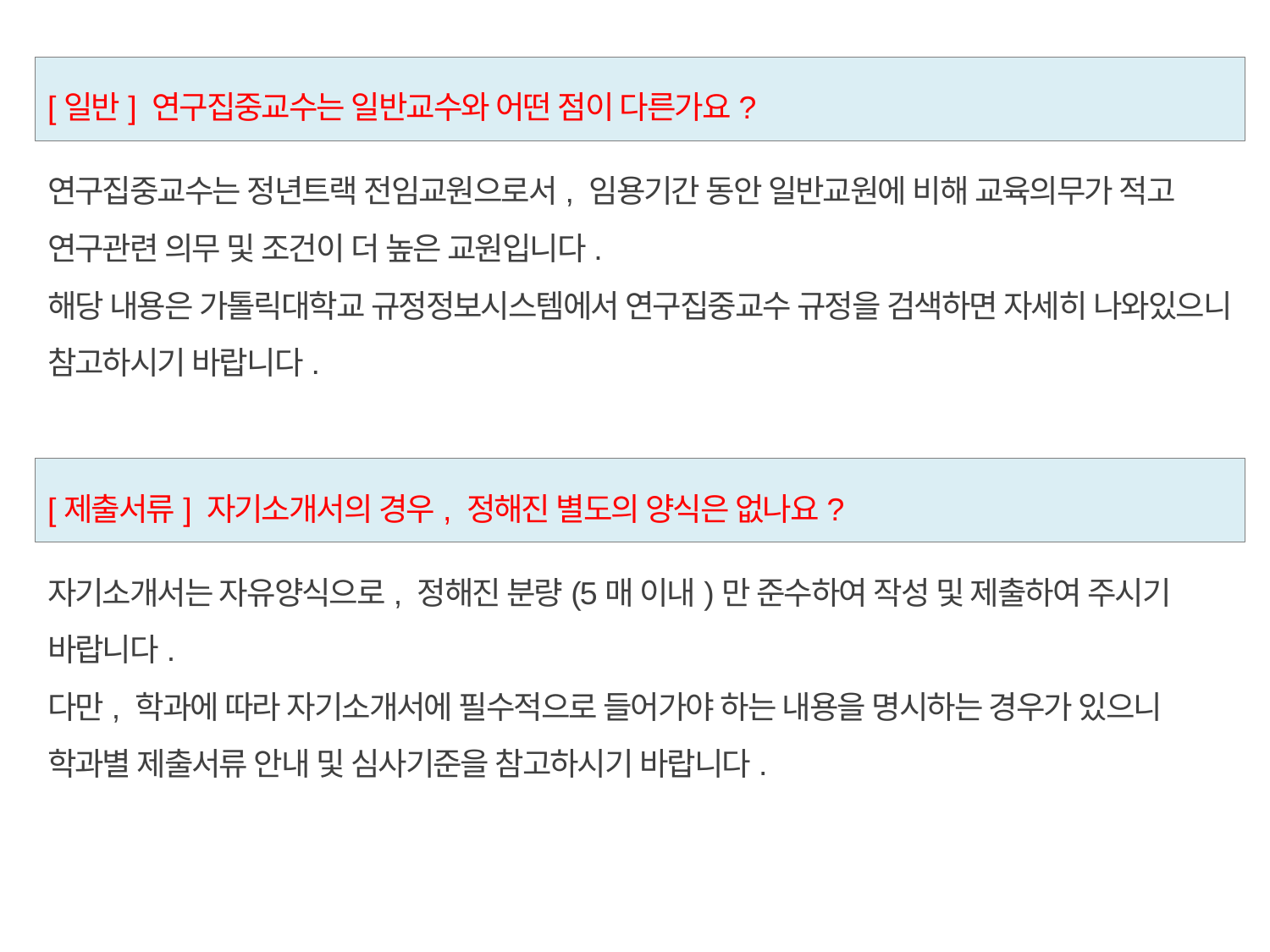

[일반] 연구집중교수는 일반교수와 어떤 점이 다른가요?
연구집중교수는 정년트랙 전임교원으로서, 임용기간 동안 일반교원에 비해 교육의무가 적고 연구관련 의무 및 조건이 더 높은 교원입니다.
해당 내용은 가톨릭대학교 규정정보시스템에서 연구집중교수 규정을 검색하면 자세히 나와있으니 참고하시기 바랍니다.

[제출서류] 자기소개서의 경우, 정해진 별도의 양식은 없나요?
자기소개서는 자유양식으로, 정해진 분량(5매 이내)만 준수하여 작성 및 제출하여 주시기 바랍니다.
다만, 학과에 따라 자기소개서에 필수적으로 들어가야 하는 내용을 명시하는 경우가 있으니 학과별 제출서류 안내 및 심사기준을 참고하시기 바랍니다.